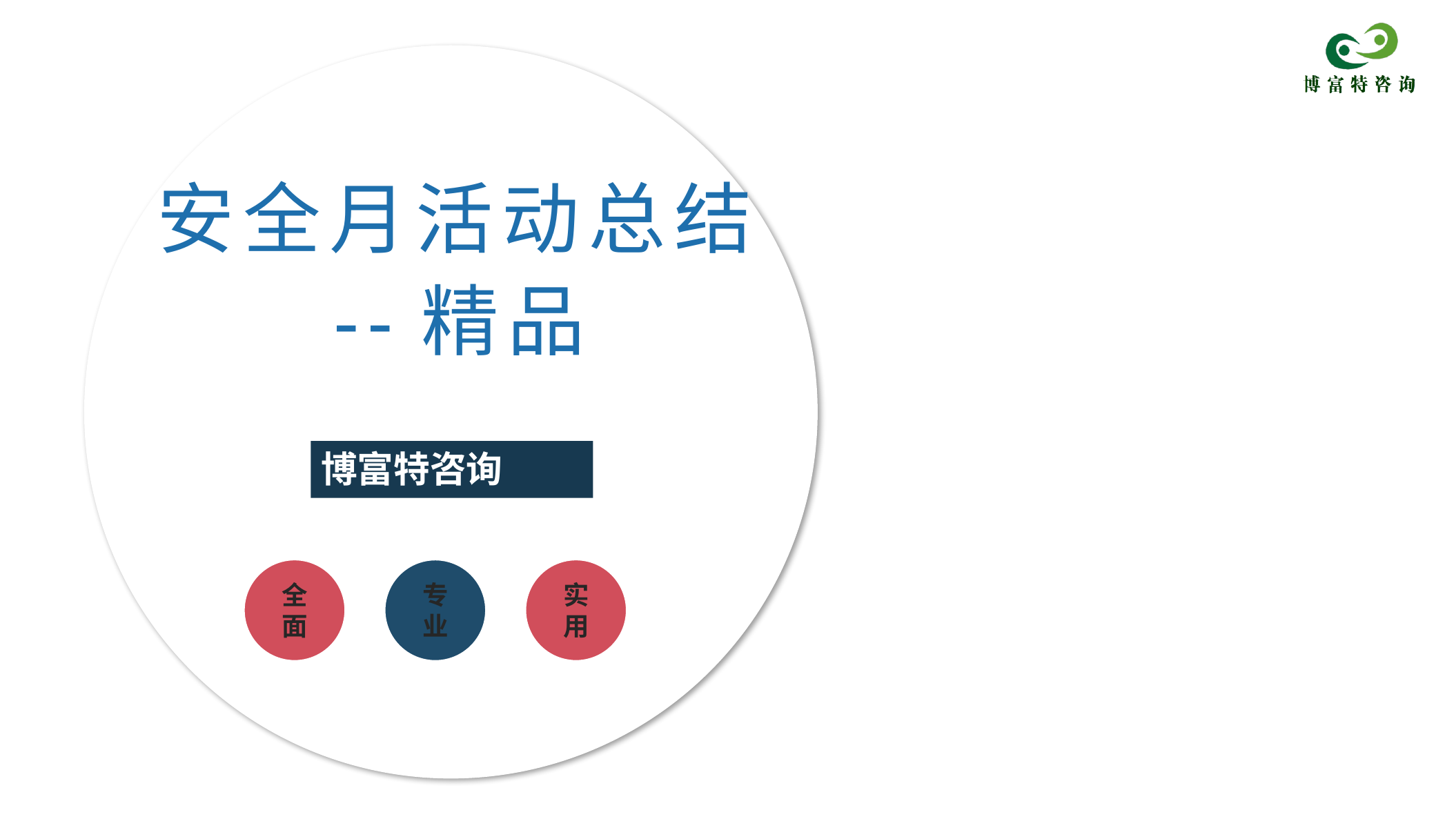

# 安全月活动总结 --精品
博富特咨询
全面
实用
专业